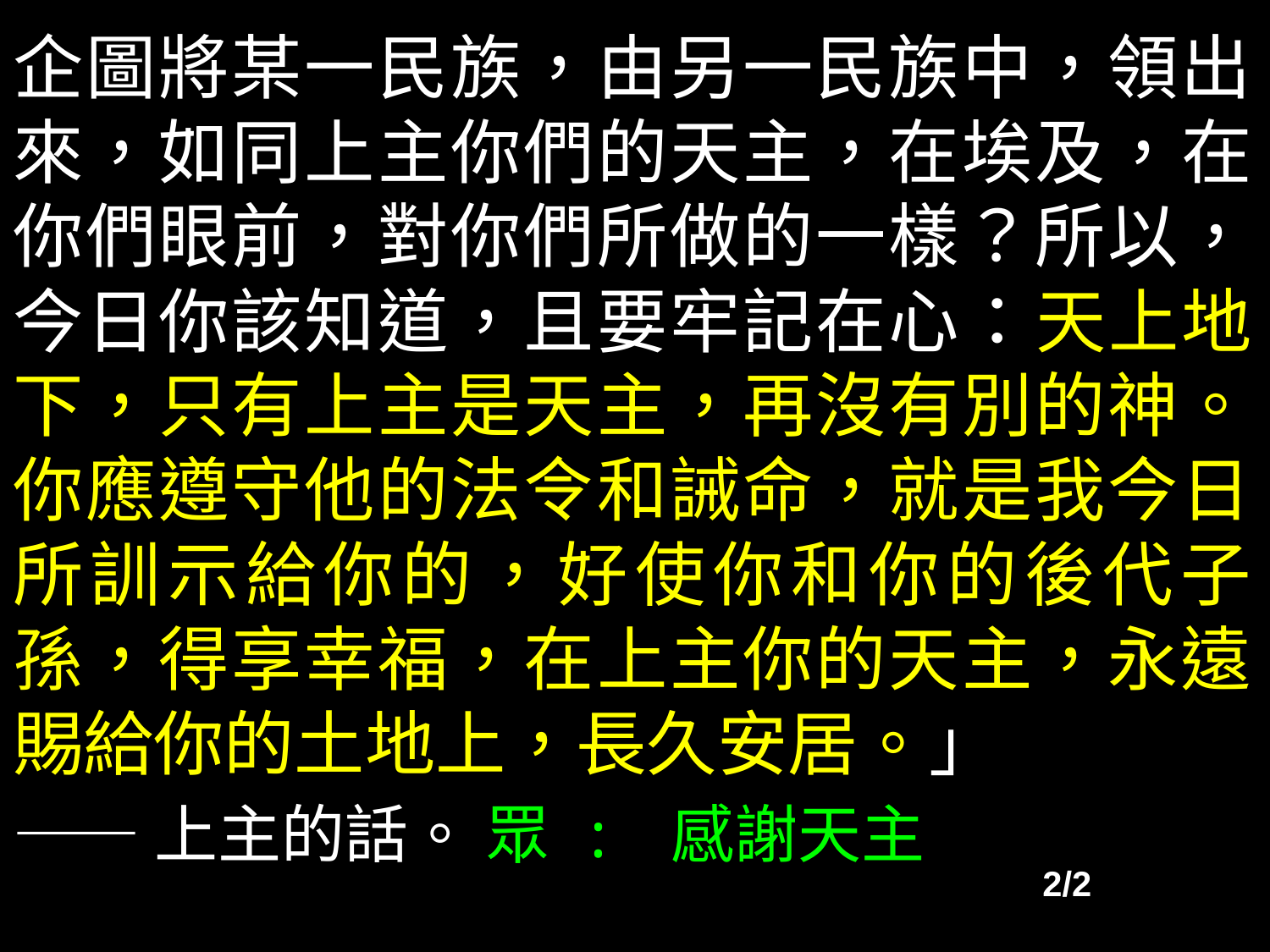

企圖將某一民族，由另一民族中，領出來，如同上主你們的天主，在埃及，在你們眼前，對你們所做的一樣？所以，今日你該知道，且要牢記在心：天上地下，只有上主是天主，再沒有別的神。你應遵守他的法令和誡命，就是我今日所訓示給你的，好使你和你的後代子孫，得享幸福，在上主你的天主，永遠賜給你的土地上，長久安居。」
——上主的話。 眾 : 感謝天主

2/2